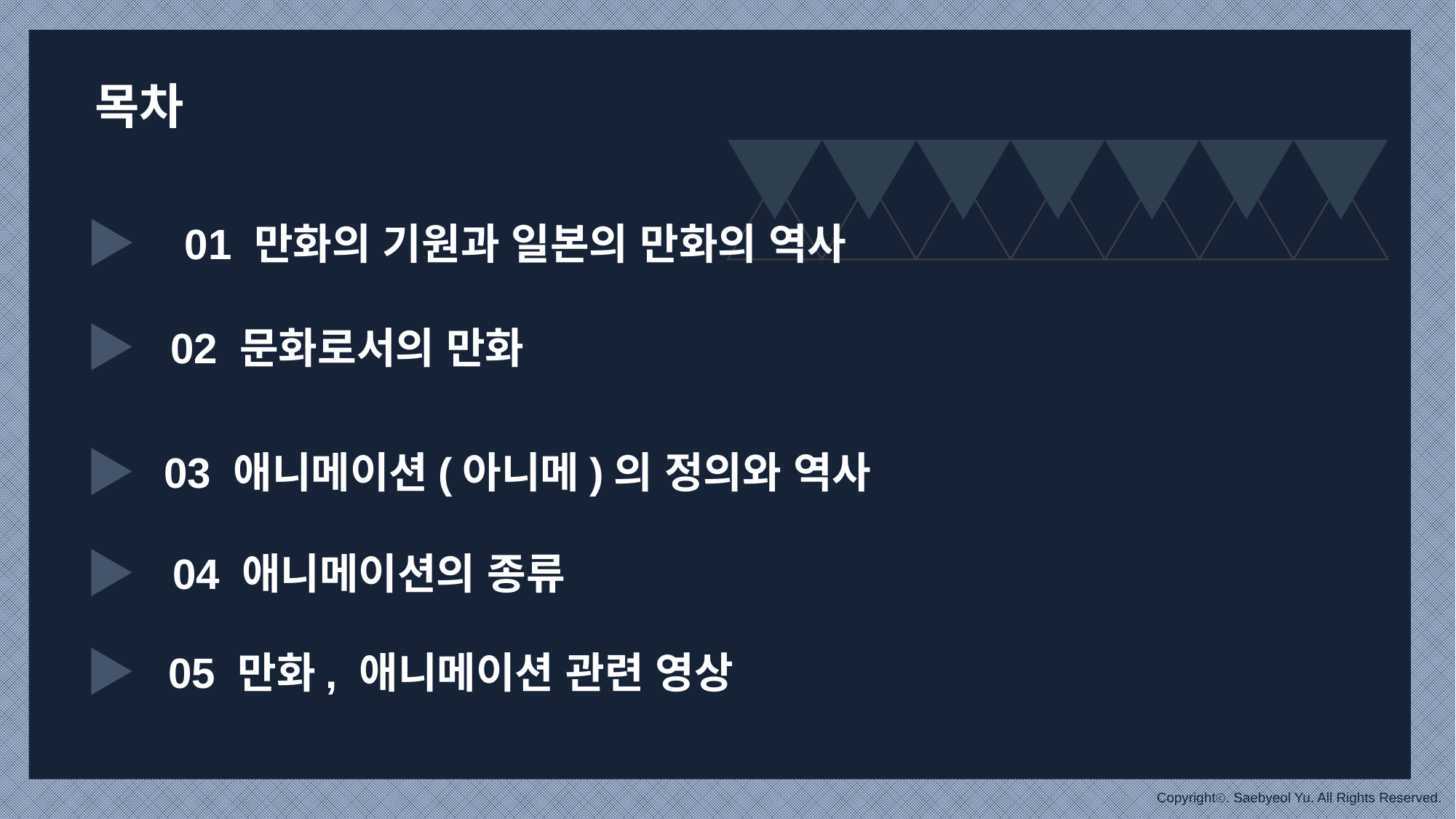

목차

01 만화의 기원과 일본의 만화의 역사

02 문화로서의 만화

03 애니메이션(아니메)의 정의와 역사

04 애니메이션의 종류

05 만화, 애니메이션 관련 영상